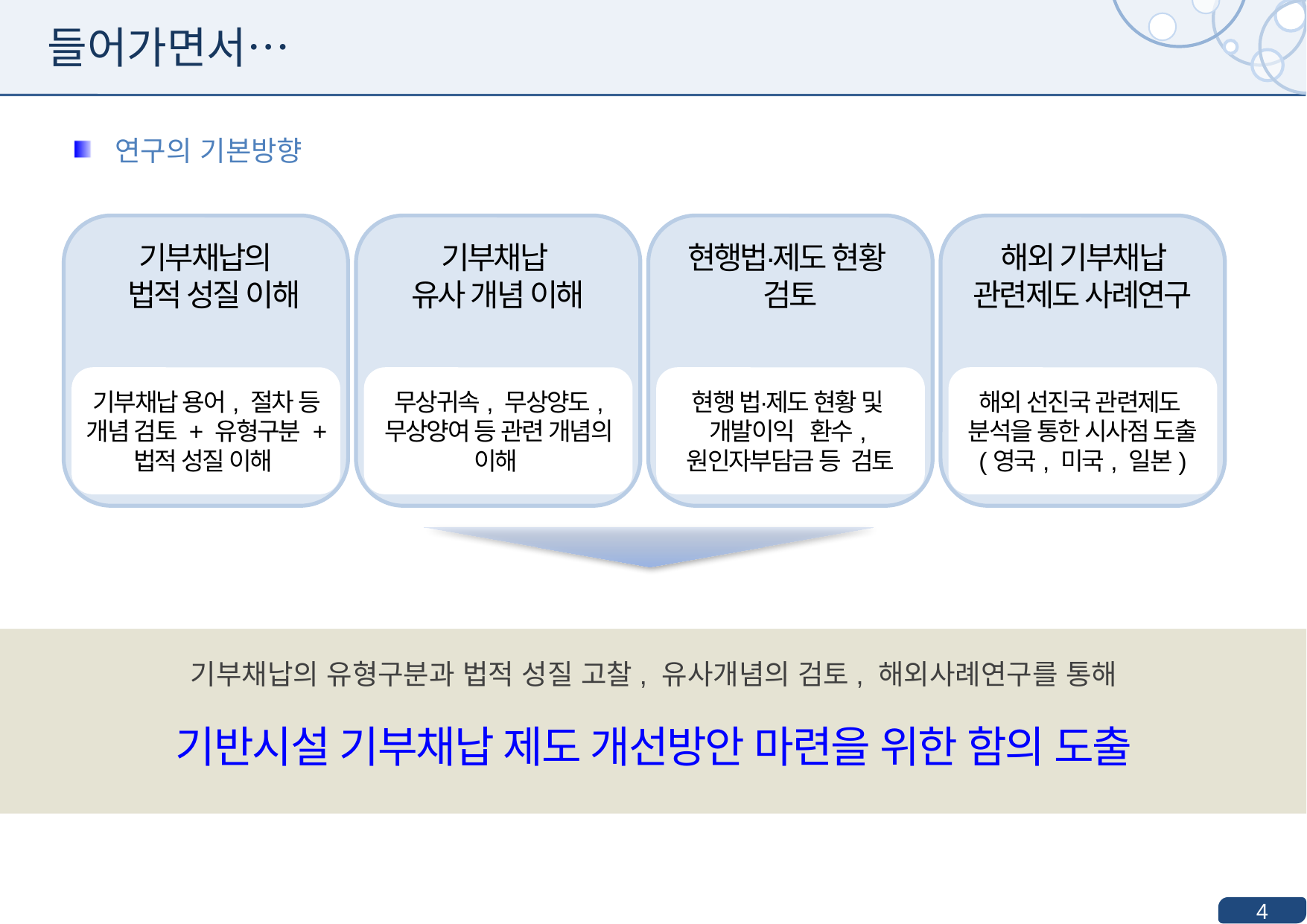

들어가면서…
  연구의 기본방향
기부채납의
 법적 성질 이해
기부채납
유사 개념 이해
현행법∙제도 현황
검토
해외 기부채납 관련제도 사례연구
기부채납 용어, 절차 등 개념 검토 + 유형구분 + 법적 성질 이해
무상귀속, 무상양도, 무상양여 등 관련 개념의 이해
현행 법∙제도 현황 및
개발이익   환수,
원인자부담금 등  검토
해외 선진국 관련제도
분석을 통한 시사점 도출
(영국, 미국, 일본)

기부채납의 유형구분과 법적 성질 고찰, 유사개념의 검토, 해외사례연구를 통해
기반시설 기부채납 제도 개선방안 마련을 위한 함의 도출
4